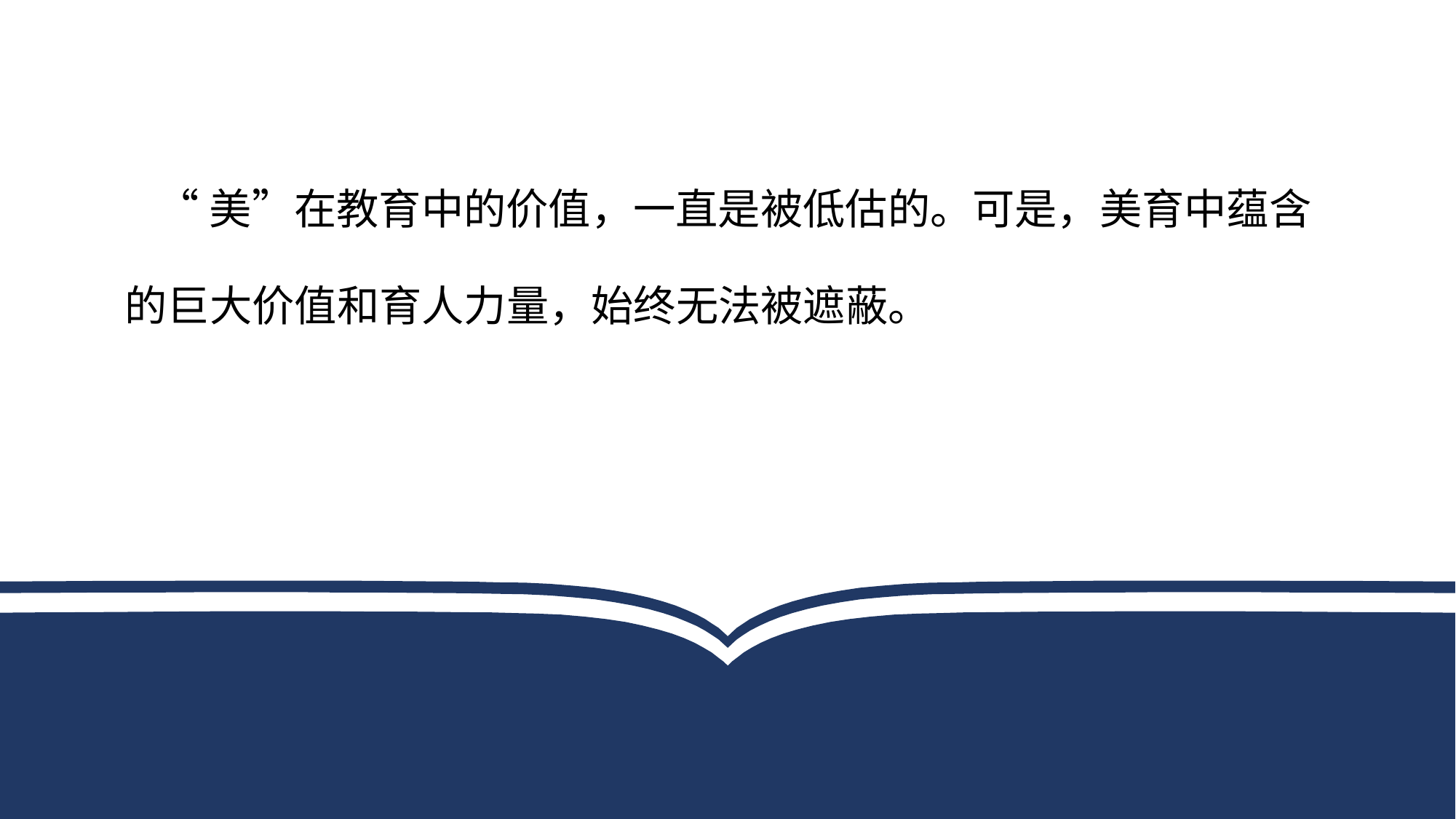

“美”在教育中的价值，一直是被低估的。可是，美育中蕴含的巨大价值和育人力量，始终无法被遮蔽。